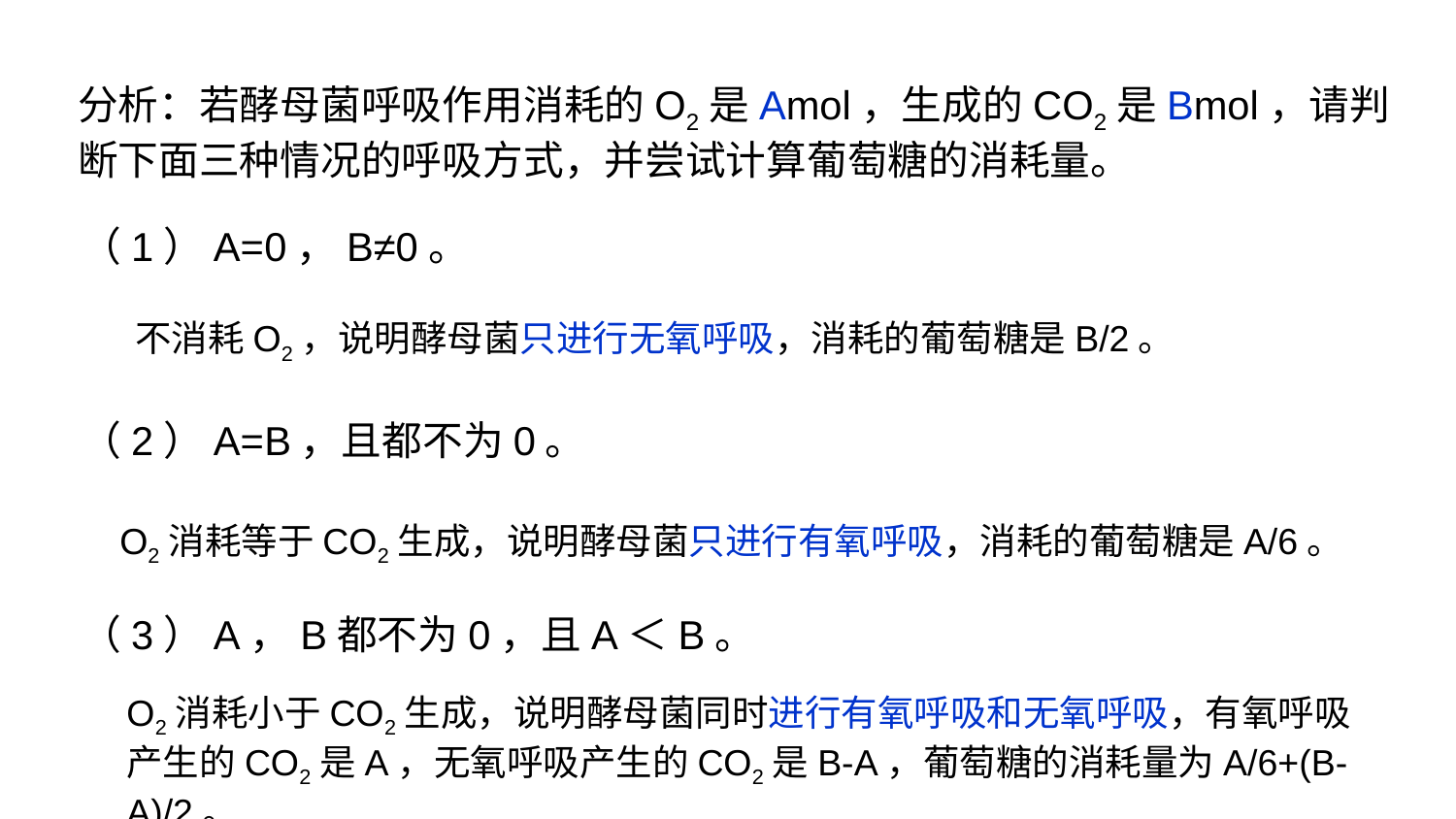

分析：若酵母菌呼吸作用消耗的O2是Amol，生成的CO2是Bmol，请判断下面三种情况的呼吸方式，并尝试计算葡萄糖的消耗量。
（1）A=0，B≠0。

（2）A=B，且都不为0。

（3）A，B都不为0，且A＜B。
不消耗O2，说明酵母菌只进行无氧呼吸，消耗的葡萄糖是B/2。
O2消耗等于CO2生成，说明酵母菌只进行有氧呼吸，消耗的葡萄糖是A/6。
O2消耗小于CO2生成，说明酵母菌同时进行有氧呼吸和无氧呼吸，有氧呼吸产生的CO2是A，无氧呼吸产生的CO2是B-A，葡萄糖的消耗量为A/6+(B-A)/2。